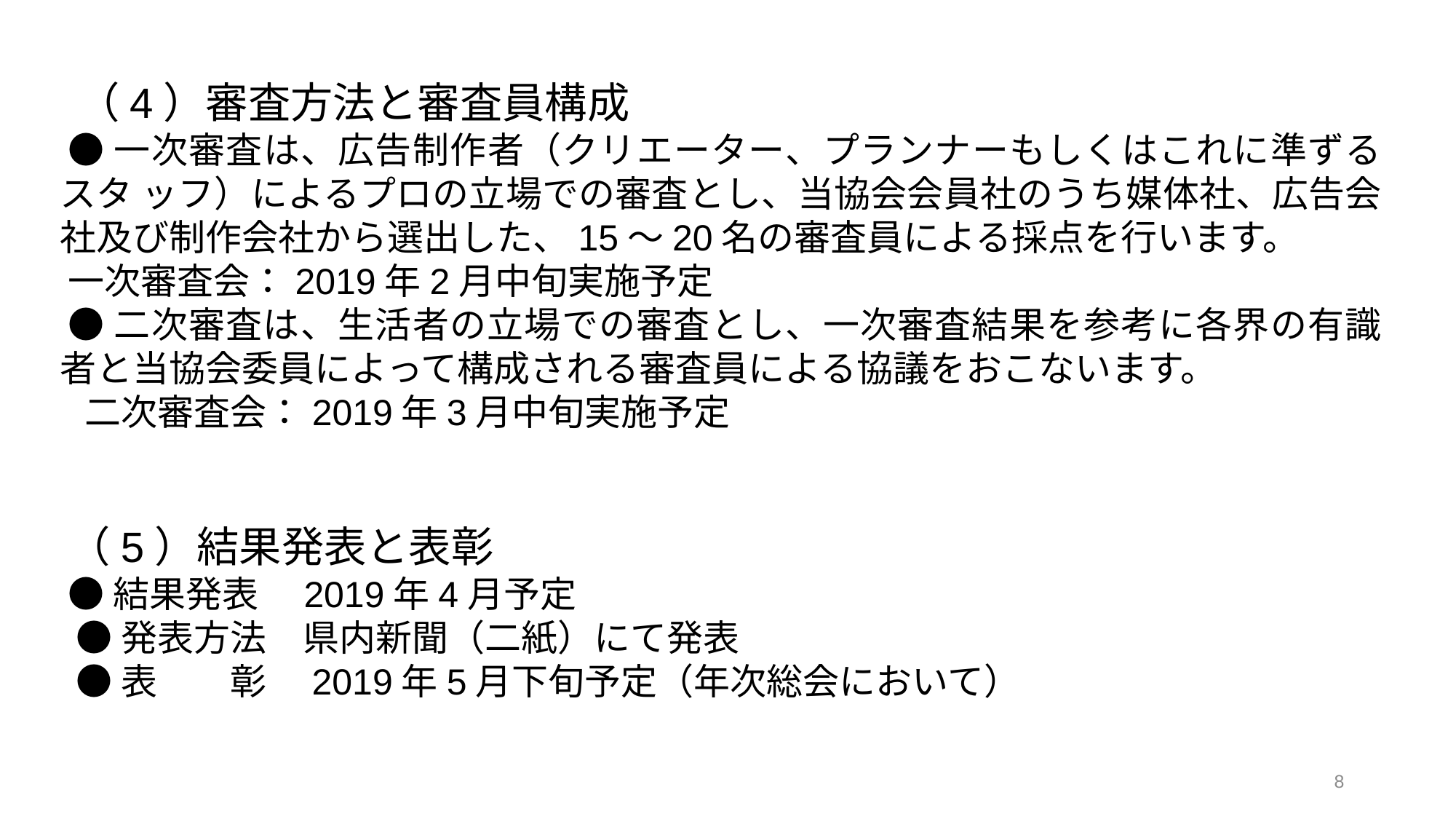

（4）審査方法と審査員構成
●一次審査は、広告制作者（クリエーター、プランナーもしくはこれに準ずるスタ ッフ）によるプロの立場での審査とし、当協会会員社のうち媒体社、広告会社及び制作会社から選出した、15～20名の審査員による採点を行います。
一次審査会：2019年2月中旬実施予定
●二次審査は、生活者の立場での審査とし、一次審査結果を参考に各界の有識者と当協会委員によって構成される審査員による協議をおこないます。
 二次審査会：2019年3月中旬実施予定

（5）結果発表と表彰
●結果発表　2019年4月予定
 ●発表方法　県内新聞（二紙）にて発表
 ●表　　彰　2019年5月下旬予定（年次総会において）

8